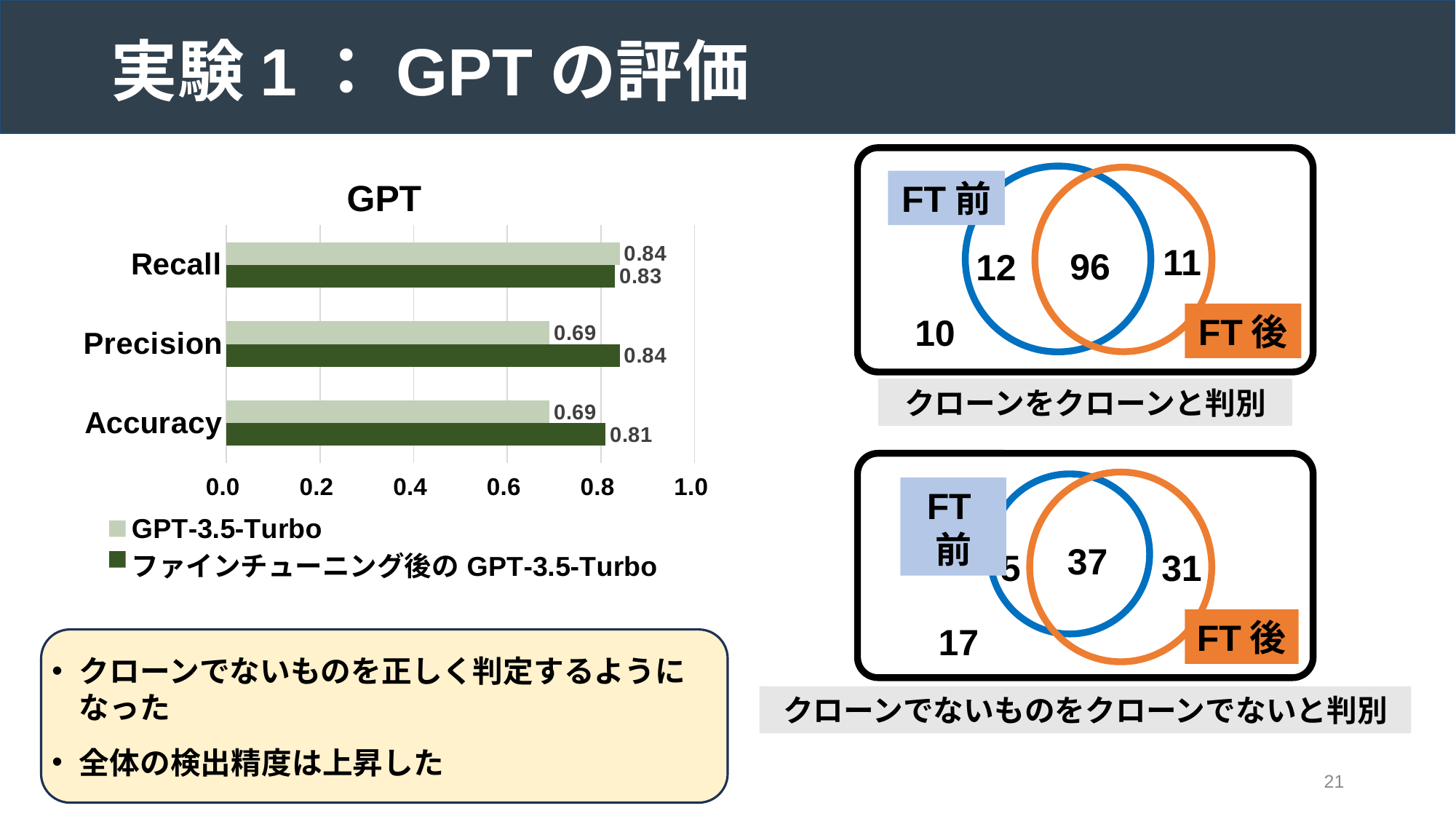

# 実験1：GPTの評価

### Chart: GPT

| Category | ファインチューニング後のGPT-3.5-Turbo | GPT-3.5-Turbo |
|---|---|---|
| Accuracy | 0.81 | 0.69 |
| Precision | 0.84 | 0.69 |
| Recall | 0.83 | 0.84 |

FT前
11
96
12
FT後
10
クローンをクローンと判別

FT前
37
5
31
FT後
17

クローンでないものを正しく判定するようになった
全体の検出精度は上昇した
クローンでないものをクローンでないと判別
21